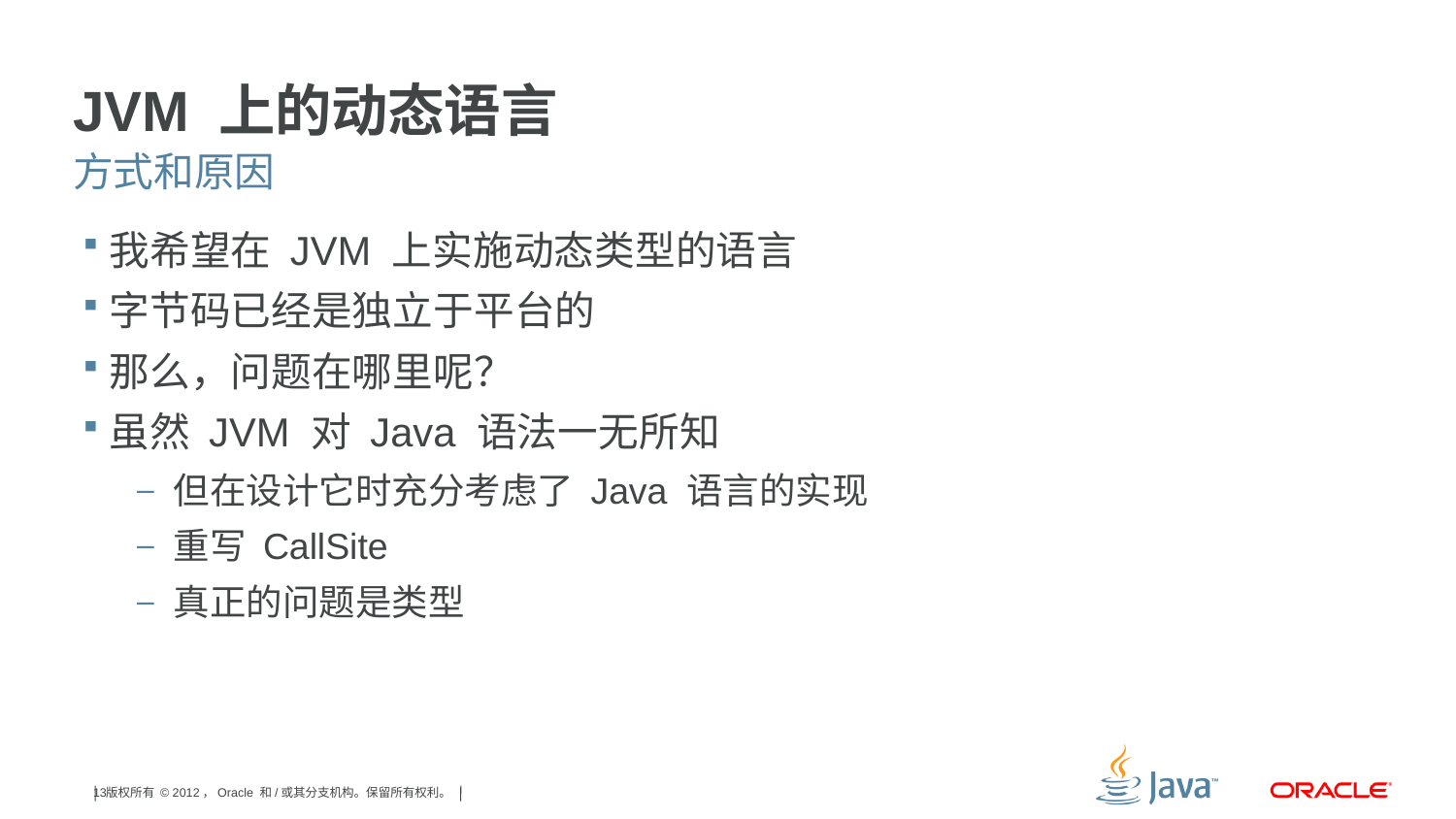

# JVM 上的动态语言
方式和原因
我希望在 JVM 上实施动态类型的语言
字节码已经是独立于平台的
那么，问题在哪里呢？
虽然 JVM 对 Java 语法一无所知
但在设计它时充分考虑了 Java 语言的实现
重写 CallSite
真正的问题是类型